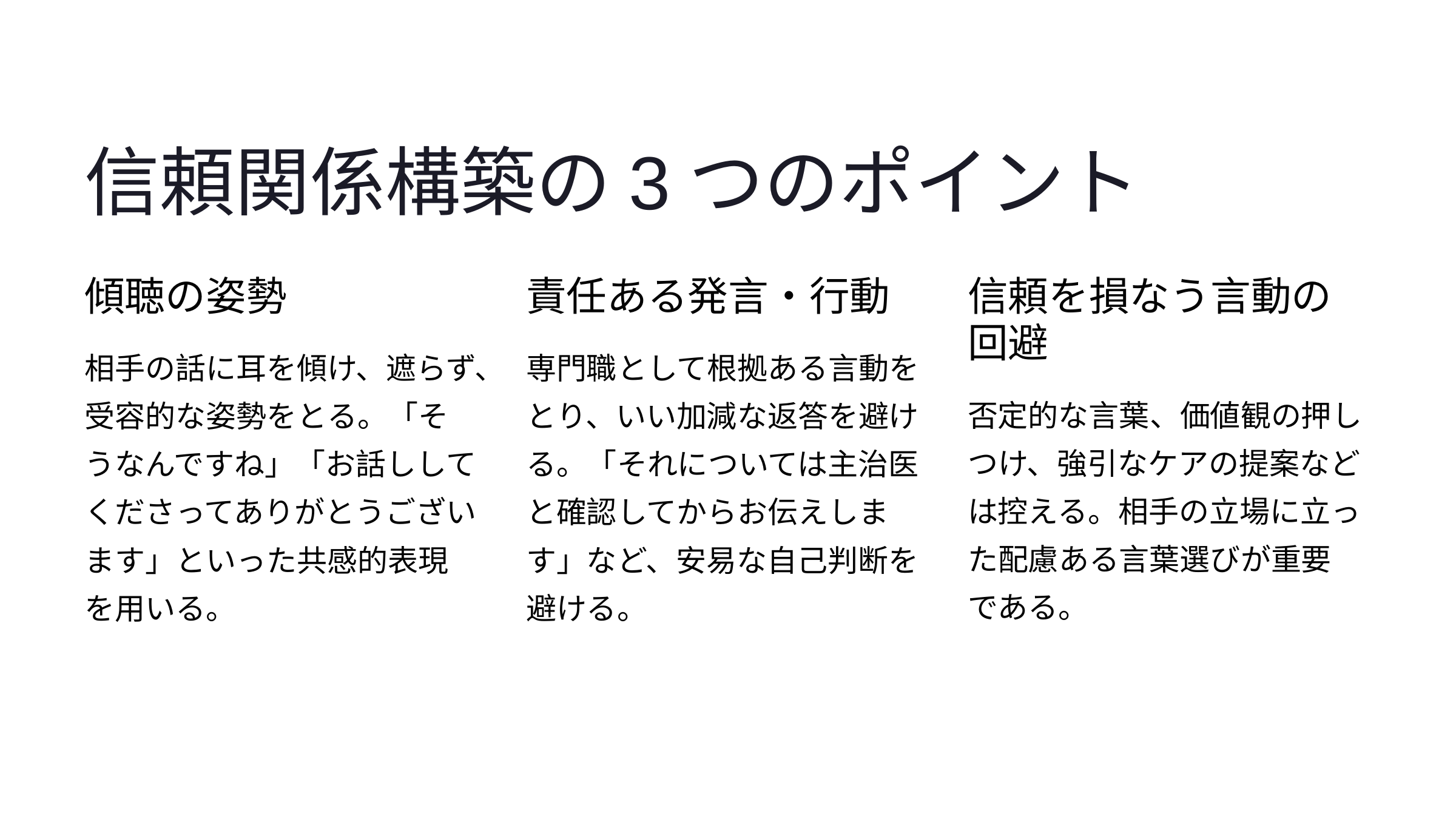

信頼関係構築の3つのポイント
傾聴の姿勢
責任ある発言・行動
信頼を損なう言動の回避
相手の話に耳を傾け、遮らず、受容的な姿勢をとる。「そうなんですね」「お話ししてくださってありがとうございます」といった共感的表現を用いる。
専門職として根拠ある言動をとり、いい加減な返答を避ける。「それについては主治医と確認してからお伝えします」など、安易な自己判断を避ける。
否定的な言葉、価値観の押しつけ、強引なケアの提案などは控える。相手の立場に立った配慮ある言葉選びが重要である。